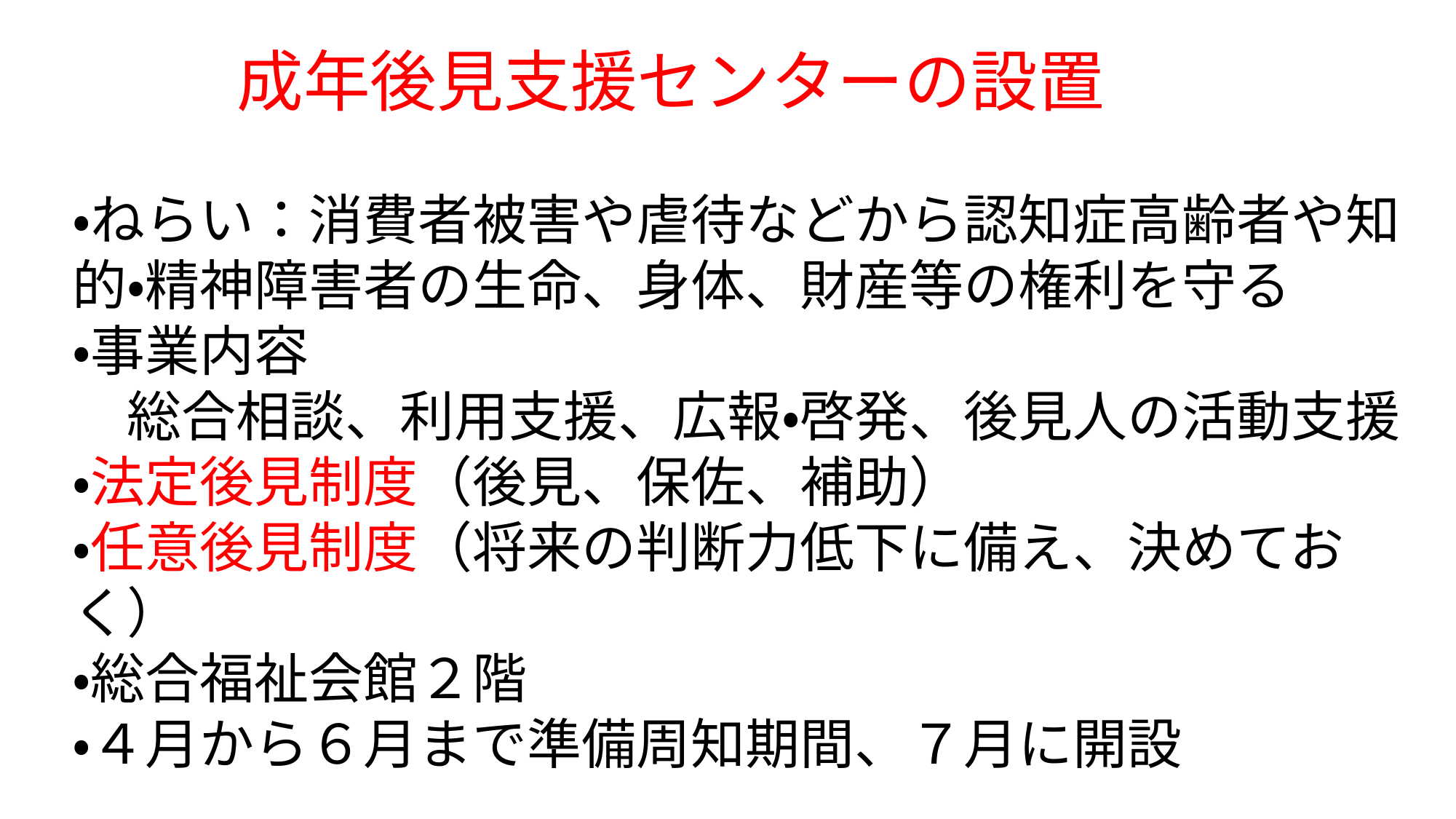

成年後見支援センターの設置
・ねらい：消費者被害や虐待などから認知症高齢者や知的・精神障害者の生命、身体、財産等の権利を守る
・事業内容
　総合相談、利用支援、広報・啓発、後見人の活動支援
・法定後見制度（後見、保佐、補助）
・任意後見制度（将来の判断力低下に備え、決めておく）
・総合福祉会館２階
・４月から６月まで準備周知期間、７月に開設